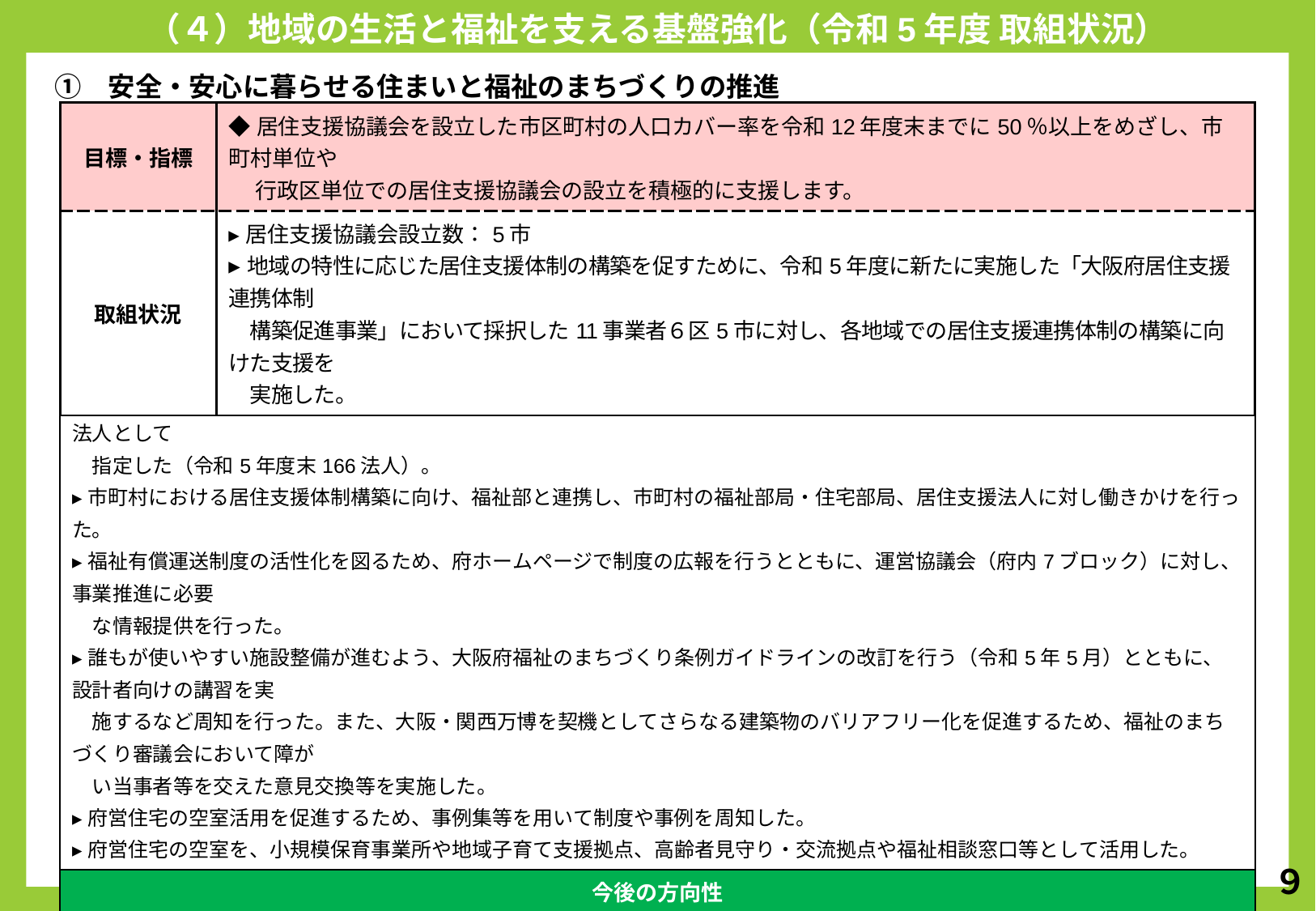

（４）地域の生活と福祉を支える基盤強化（令和5年度 取組状況）
　①　安全・安心に暮らせる住まいと福祉のまちづくりの推進
| 目標・指標 | ◆居住支援協議会を設立した市区町村の人口カバー率を令和12年度末までに50％以上をめざし、市町村単位や 　 行政区単位での居住支援協議会の設立を積極的に支援します。 |
| --- | --- |
| 取組状況 | ▸居住支援協議会設立数：5市 ▸地域の特性に応じた居住支援体制の構築を促すために、令和5年度に新たに実施した「大阪府居住支援連携体制　 　構築促進事業」において採択した11事業者６区5市に対し、各地域での居住支援連携体制の構築に向けた支援を 　実施した。 |
| 主な取組（R5年度） |
| --- |
| ▸住宅確保要配慮者に対して、登録住宅への入居にかかる情報提供や、相談・見守りなどの支援を行う社会福祉法人等を居住支援法人として 　指定した（令和5年度末166法人）。 ▸市町村における居住支援体制構築に向け、福祉部と連携し、市町村の福祉部局・住宅部局、居住支援法人に対し働きかけを行った。 ▸福祉有償運送制度の活性化を図るため、府ホームページで制度の広報を行うとともに、運営協議会（府内7ブロック）に対し、事業推進に必要 　な情報提供を行った。 ▸誰もが使いやすい施設整備が進むよう、大阪府福祉のまちづくり条例ガイドラインの改訂を行う（令和5年5月）とともに、設計者向けの講習を実 　施するなど周知を行った。また、大阪・関西万博を契機としてさらなる建築物のバリアフリー化を促進するため、福祉のまちづくり審議会において障が 　い当事者等を交えた意見交換等を実施した。 ▸府営住宅の空室活用を促進するため、事例集等を用いて制度や事例を周知した。 ▸府営住宅の空室を、小規模保育事業所や地域子育て支援拠点、高齢者見守り・交流拠点や福祉相談窓口等として活用した。 |
| 今後の方向性 |
| ◆「大阪府居住支援連携体制構築促進事業」において採択された事業者に対し、各地域での居住支援連携体制の構築に向けた支援を実施する。 ◆引き続き、府ホームページの充実を図り、福祉有償運送制度の広報に努める。 ◆公共施設や社会福祉施設等を活用した身近な拠点・居場所づくりに取り組む。 |
９